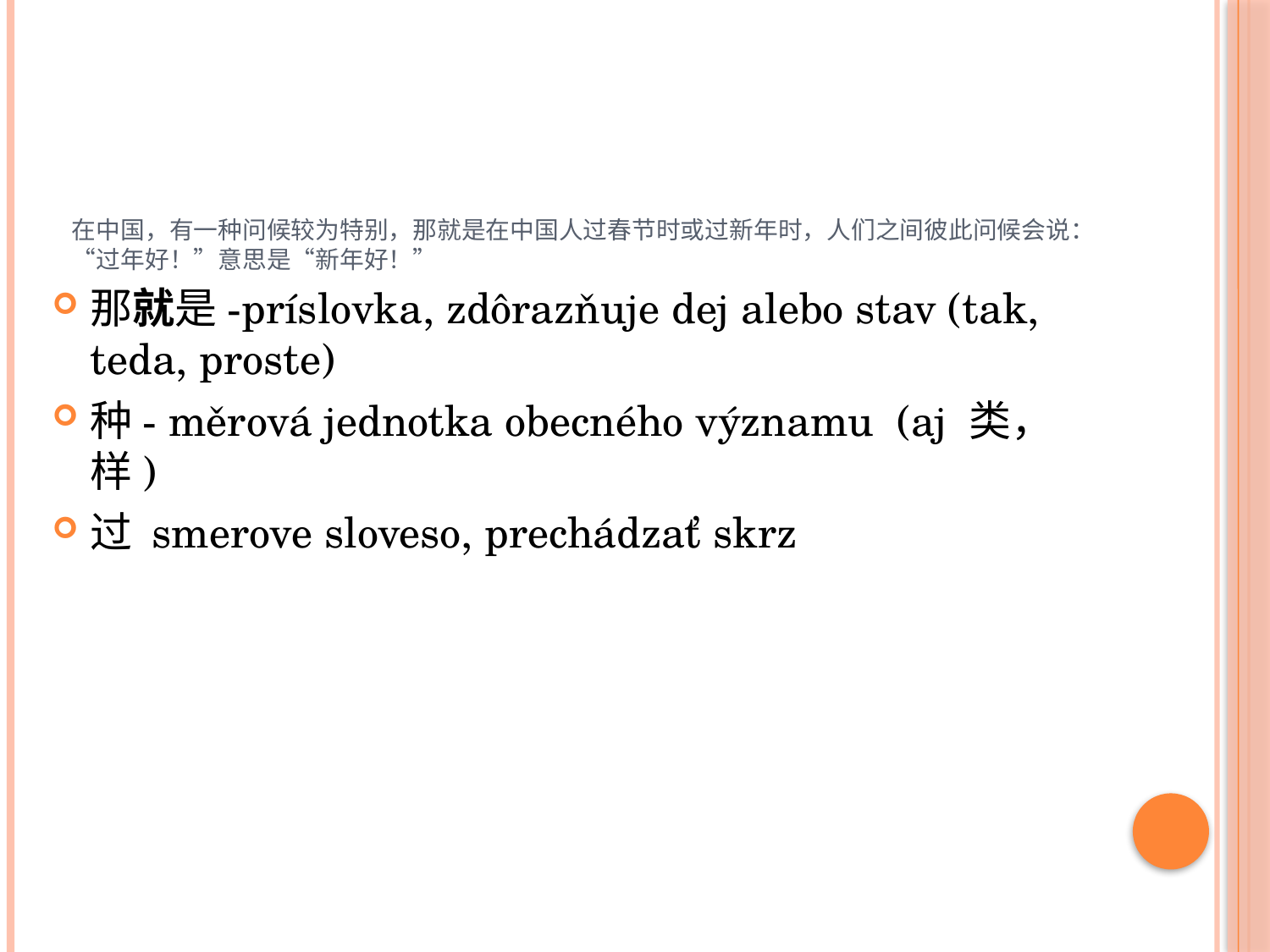

# 在中国，有一种问候较为特别，那就是在中国人过春节时或过新年时，人们之间彼此问候会说：“过年好！”意思是“新年好！”
那就是-príslovka, zdôrazňuje dej alebo stav (tak, teda, proste)
种- měrová jednotka obecného významu  (aj 类，样)
过 smerove sloveso, prechádzať skrz